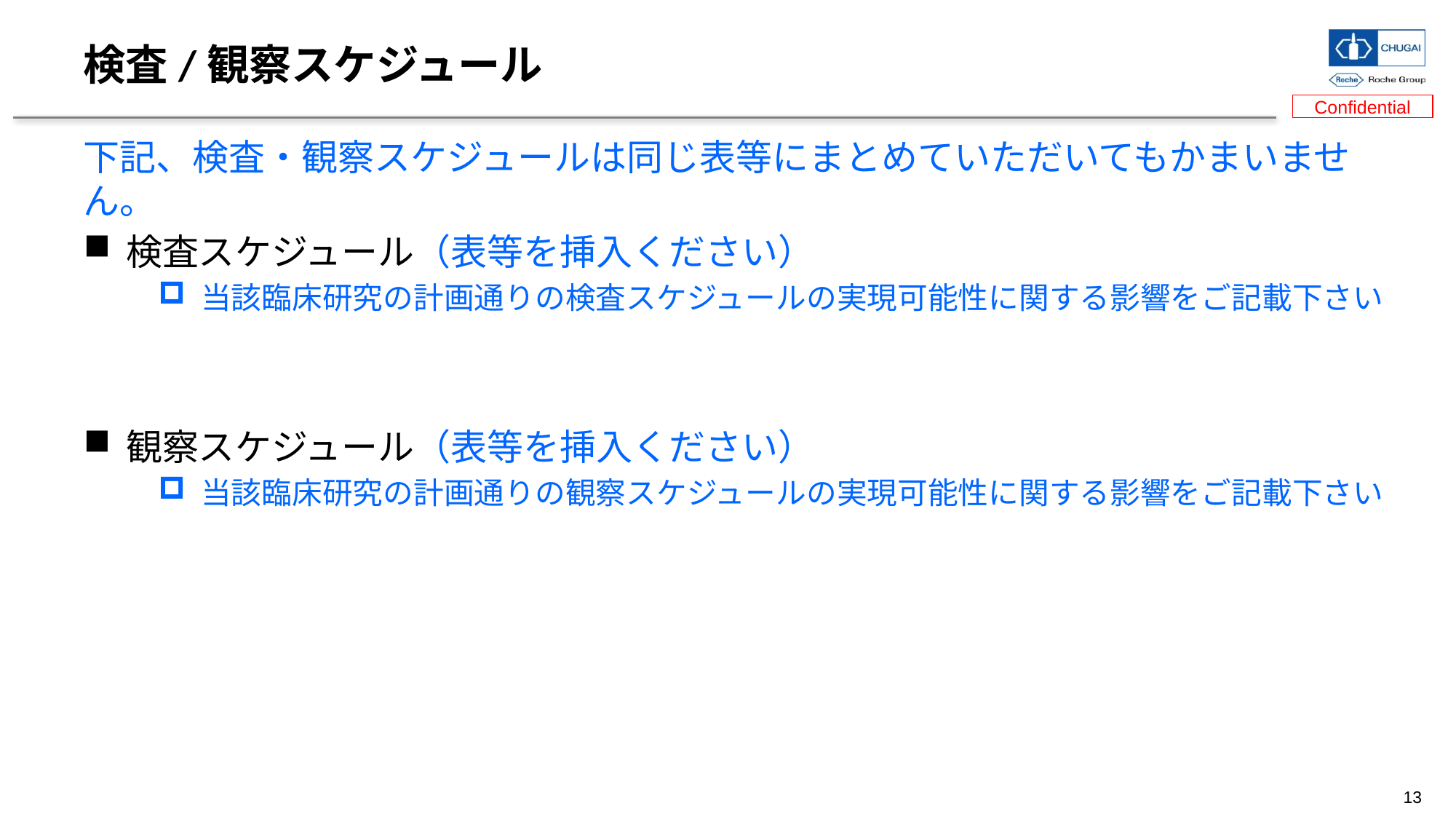

# 検査/観察スケジュール
下記、検査・観察スケジュールは同じ表等にまとめていただいてもかまいません。
検査スケジュール（表等を挿入ください）
当該臨床研究の計画通りの検査スケジュールの実現可能性に関する影響をご記載下さい

観察スケジュール（表等を挿入ください）
当該臨床研究の計画通りの観察スケジュールの実現可能性に関する影響をご記載下さい